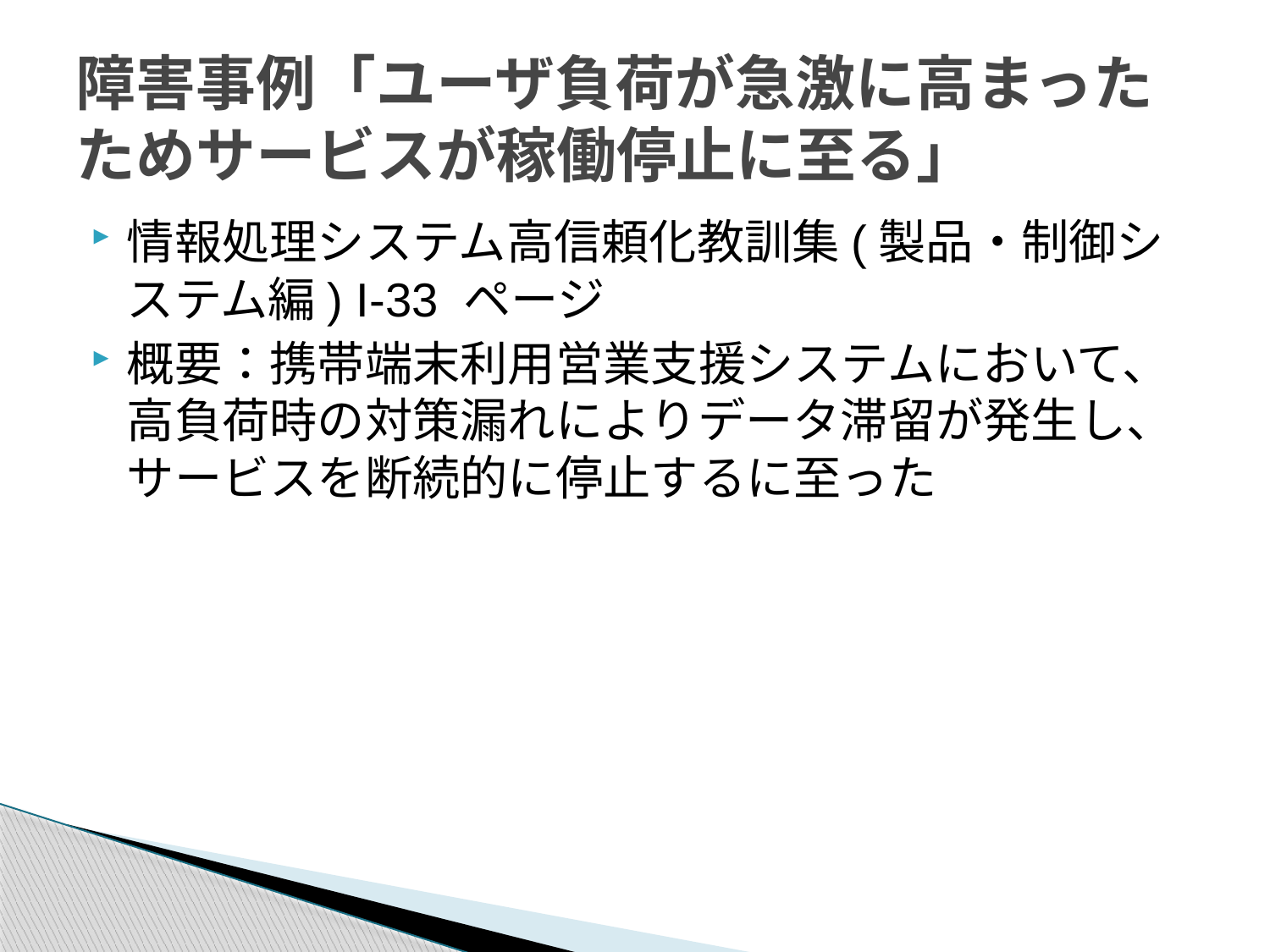

# 障害事例「ユーザ負荷が急激に高まったためサービスが稼働停止に至る」
情報処理システム高信頼化教訓集(製品・制御システム編) I-33 ページ
概要：携帯端末利用営業支援システムにおいて、高負荷時の対策漏れによりデータ滞留が発生し、サービスを断続的に停止するに至った